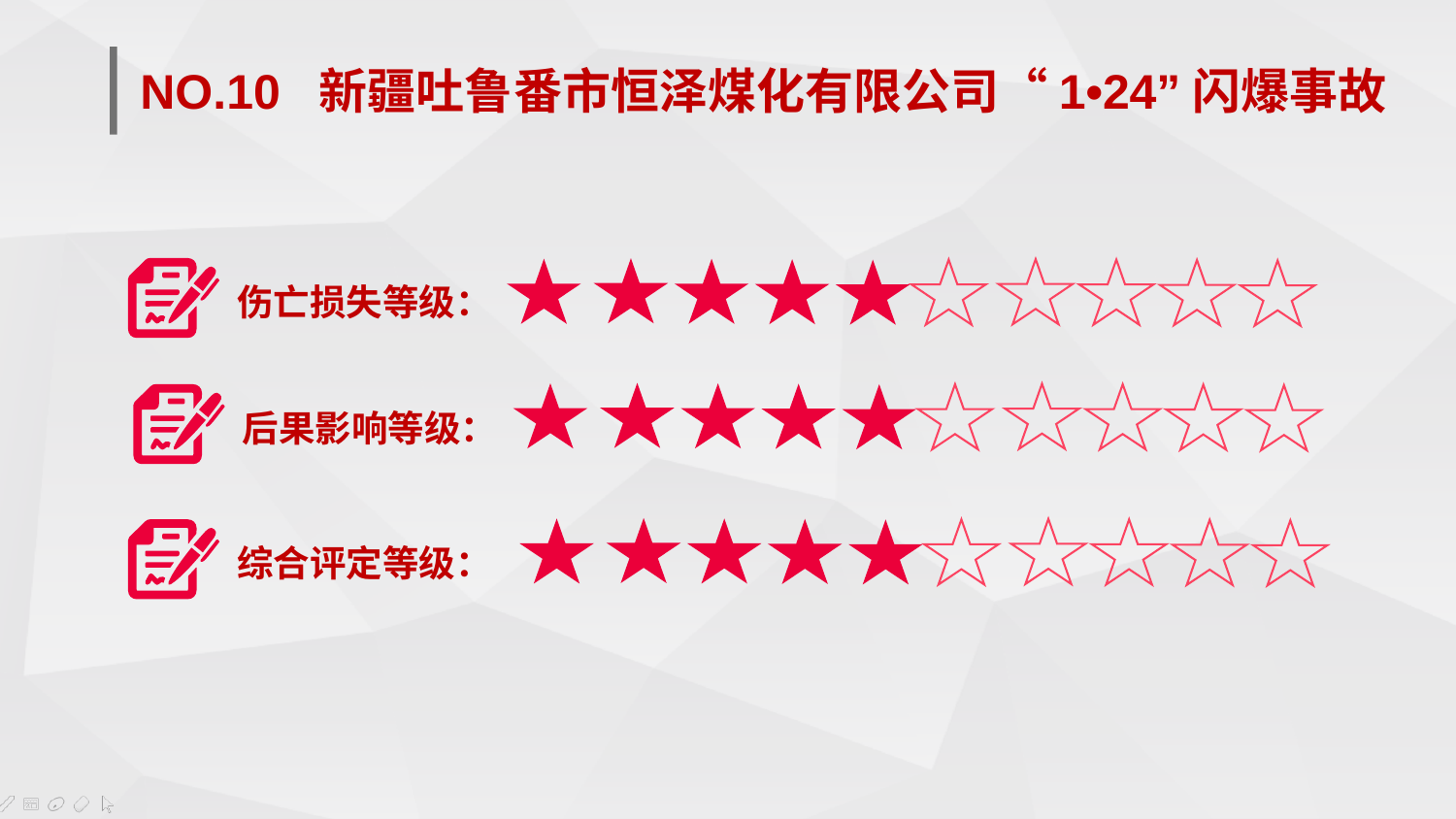

NO.10  新疆吐鲁番市恒泽煤化有限公司“1•24”闪爆事故

伤亡损失等级：

后果影响等级：

综合评定等级：